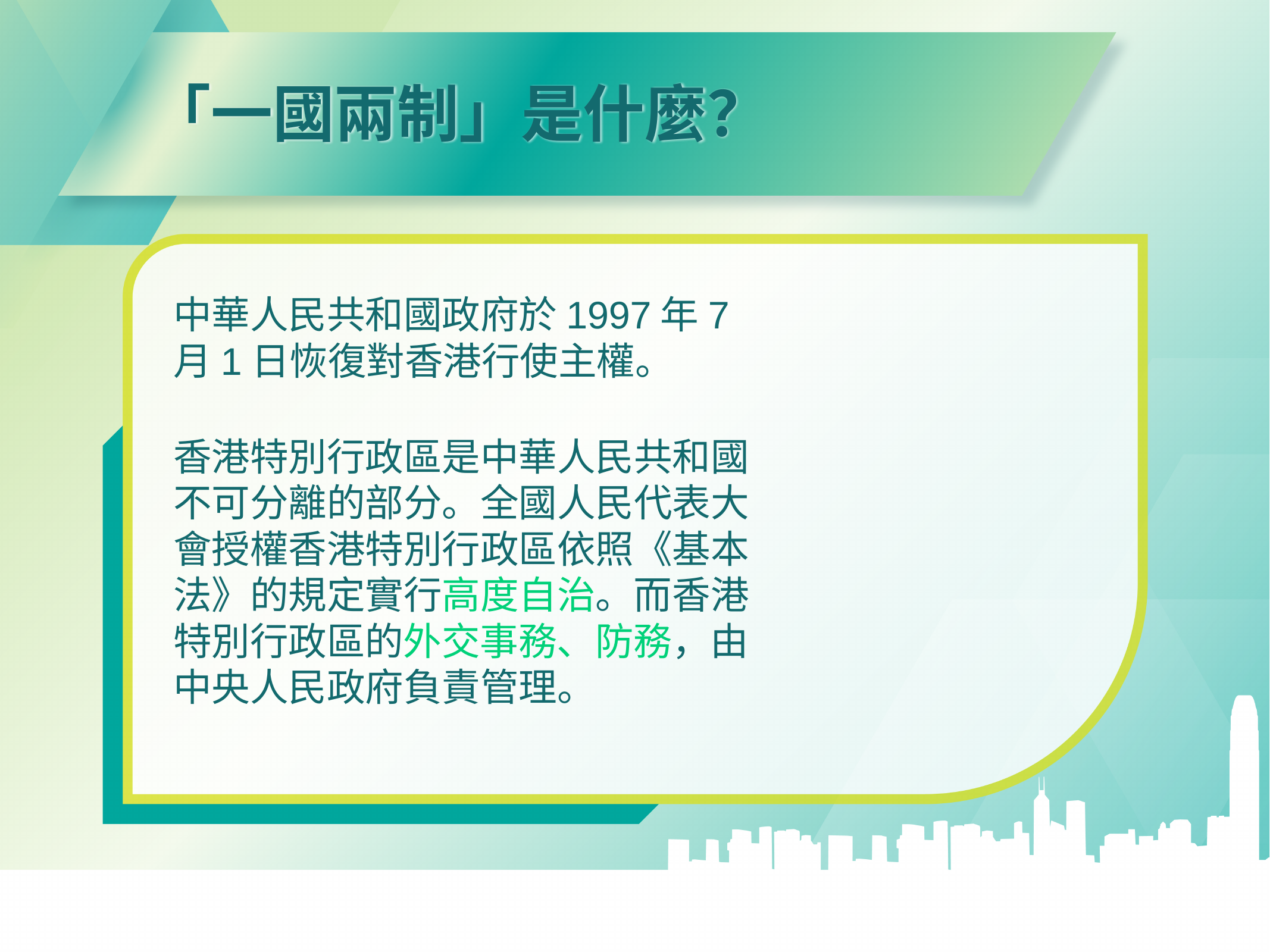

「一國兩制」是什麼？
中華人民共和國政府於1997年7月1日恢復對香港行使主權。
香港特別行政區是中華人民共和國不可分離的部分。全國人民代表大會授權香港特別行政區依照《基本法》的規定實行高度自治。而香港特別行政區的外交事務、防務，由中央人民政府負責管理。